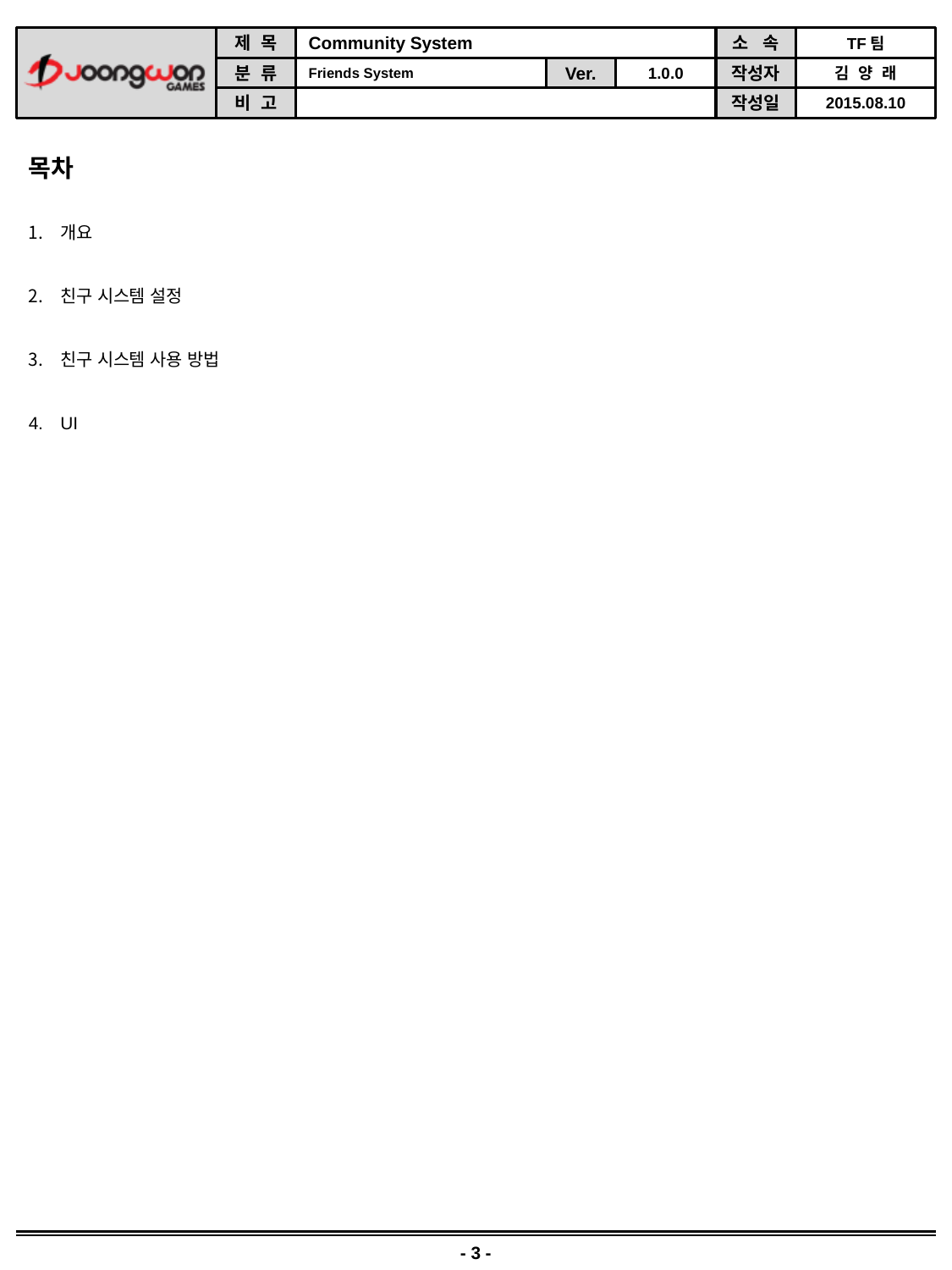

목차
개요

친구 시스템 설정

친구 시스템 사용 방법

UI
- 3 -